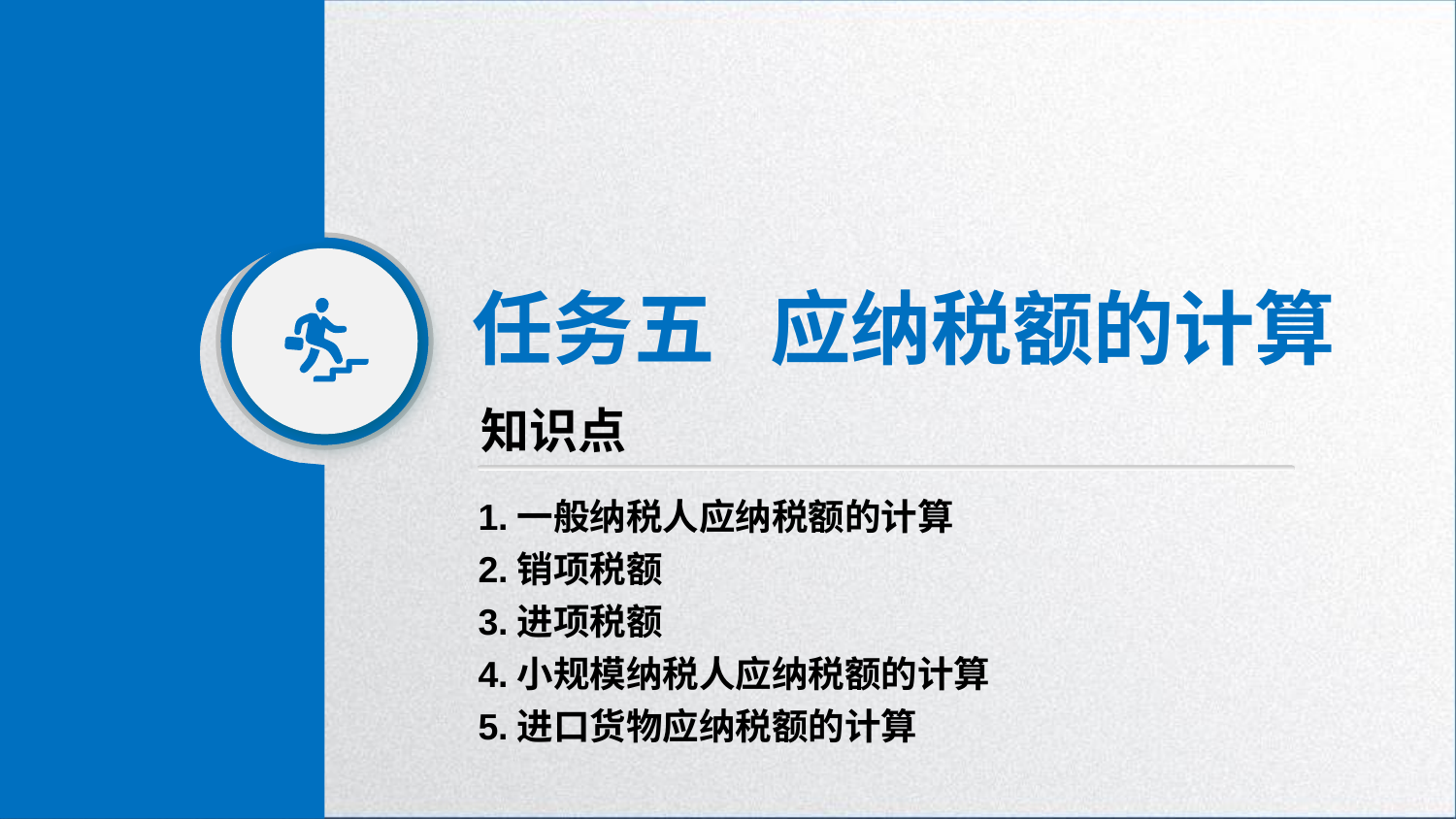

任务五   应纳税额的计算

知识点

1.一般纳税人应纳税额的计算
2.销项税额
3.进项税额
4.小规模纳税人应纳税额的计算
5.进口货物应纳税额的计算